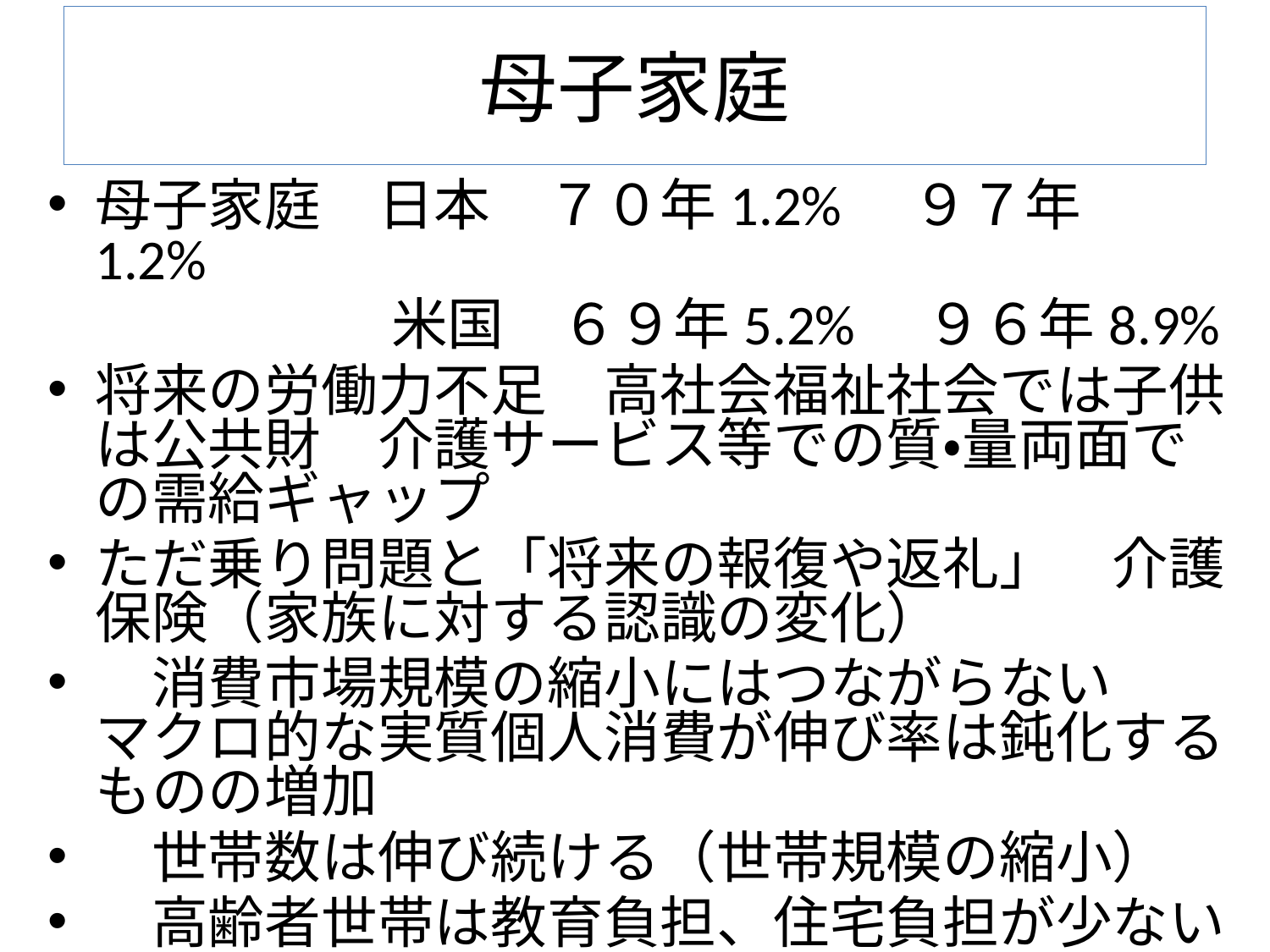

# 母子家庭
母子家庭　日本　７０年1.2%　９７年1.2%
                          米国　６９年5.2%　９６年8.9%
将来の労働力不足　高社会福祉社会では子供は公共財　介護サービス等での質・量両面での需給ギャップ
ただ乗り問題と「将来の報復や返礼」　介護保険（家族に対する認識の変化）
　消費市場規模の縮小にはつながらない　　マクロ的な実質個人消費が伸び率は鈍化するものの増加
　世帯数は伸び続ける（世帯規模の縮小）
　高齢者世帯は教育負担、住宅負担が少ない